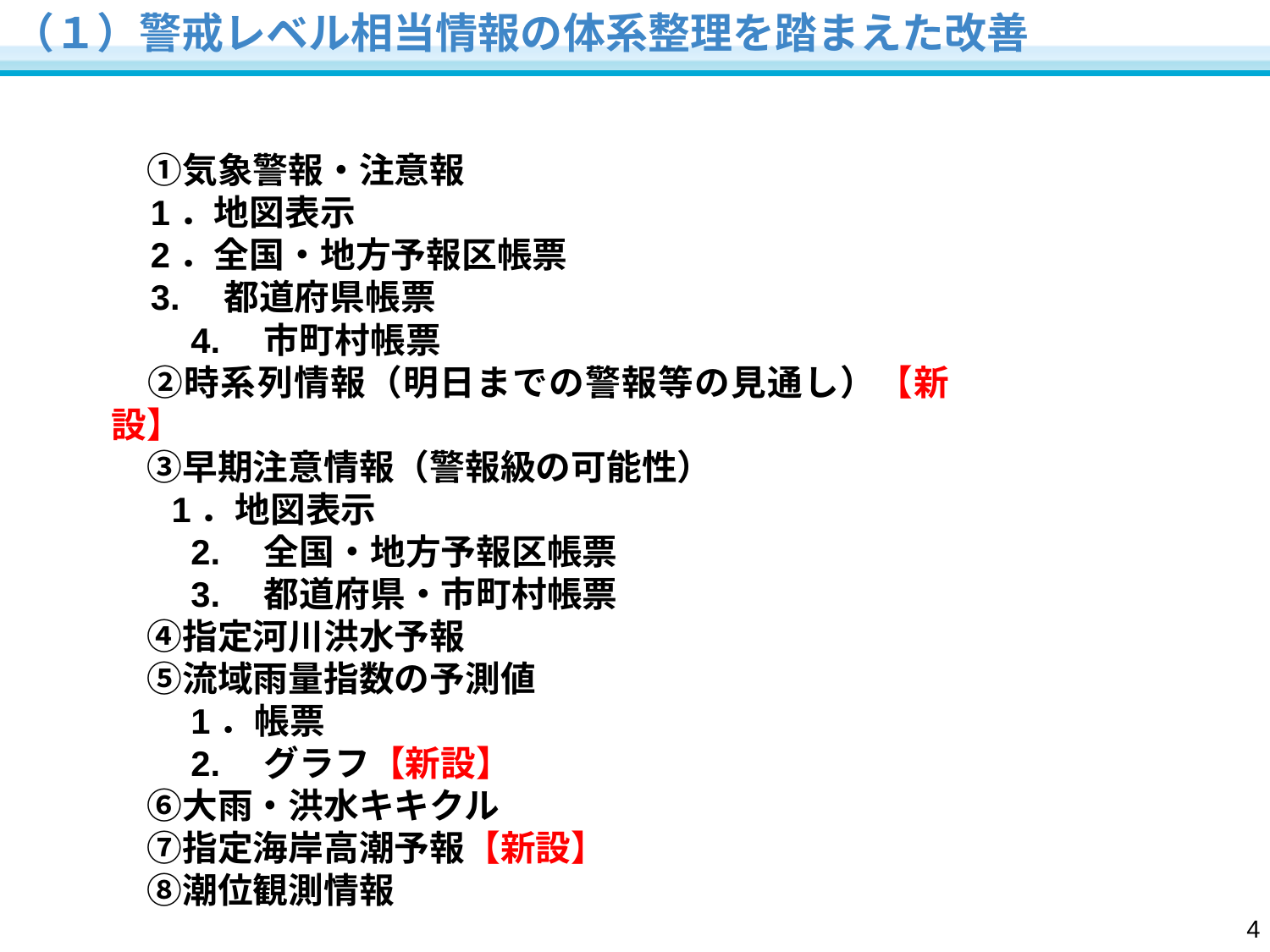

（１）警戒レベル相当情報の体系整理を踏まえた改善
　①気象警報・注意報
    1．地図表示
    2．全国・地方予報区帳票
    3.　都道府県帳票
　　4.　市町村帳票
　②時系列情報（明日までの警報等の見通し）【新設】
　③早期注意情報（警報級の可能性）
　  1．地図表示
　　2.　全国・地方予報区帳票
　　3.　都道府県・市町村帳票
　④指定河川洪水予報
　⑤流域雨量指数の予測値
　　1．帳票
　　2.　グラフ【新設】
　⑥大雨・洪水キキクル
　⑦指定海岸高潮予報【新設】
　⑧潮位観測情報
4